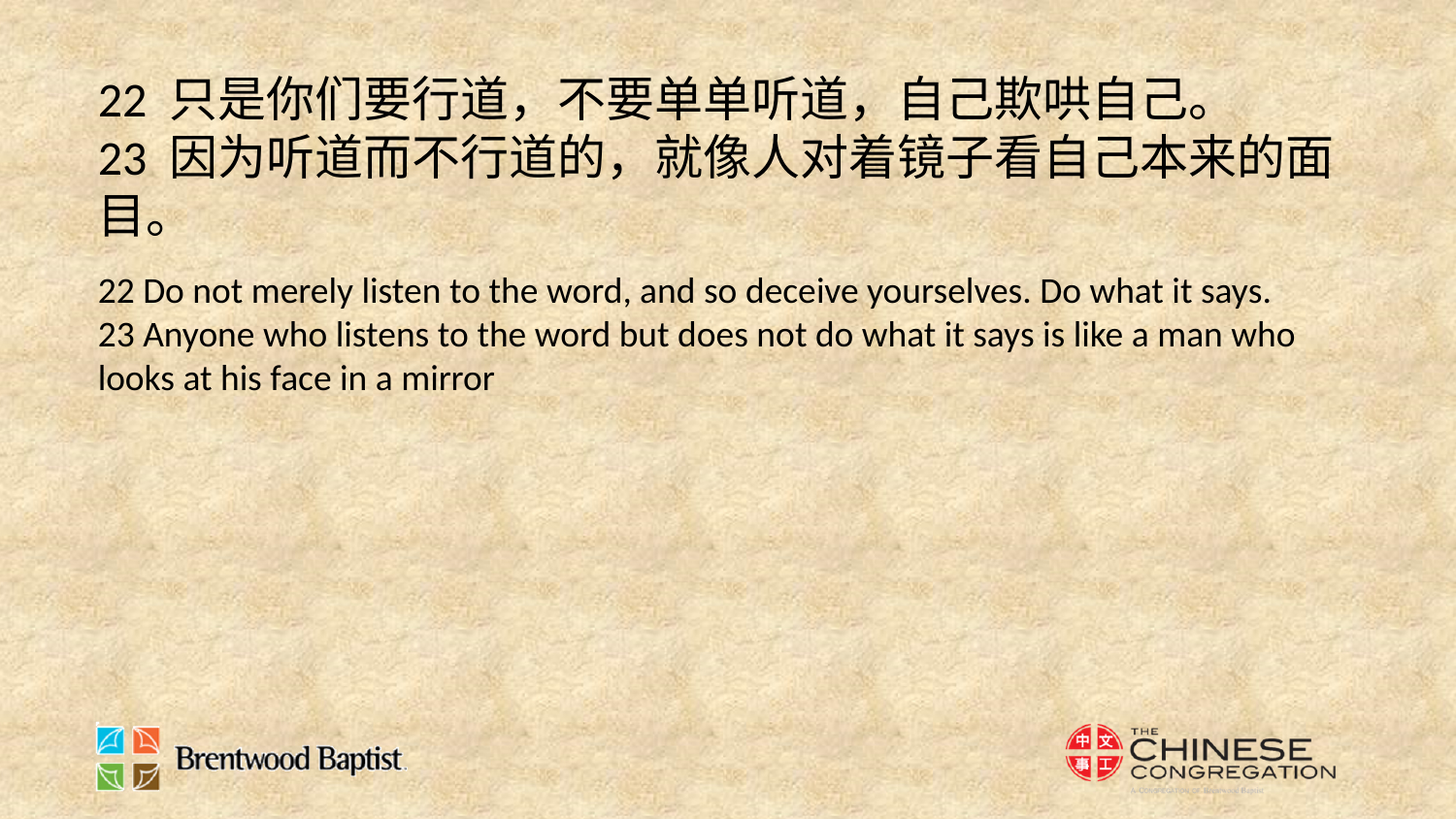

22 只是你们要行道，不要单单听道，自己欺哄自己。
23 因为听道而不行道的，就像人对着镜子看自己本来的面目。

22 Do not merely listen to the word, and so deceive yourselves. Do what it says.
23 Anyone who listens to the word but does not do what it says is like a man who looks at his face in a mirror